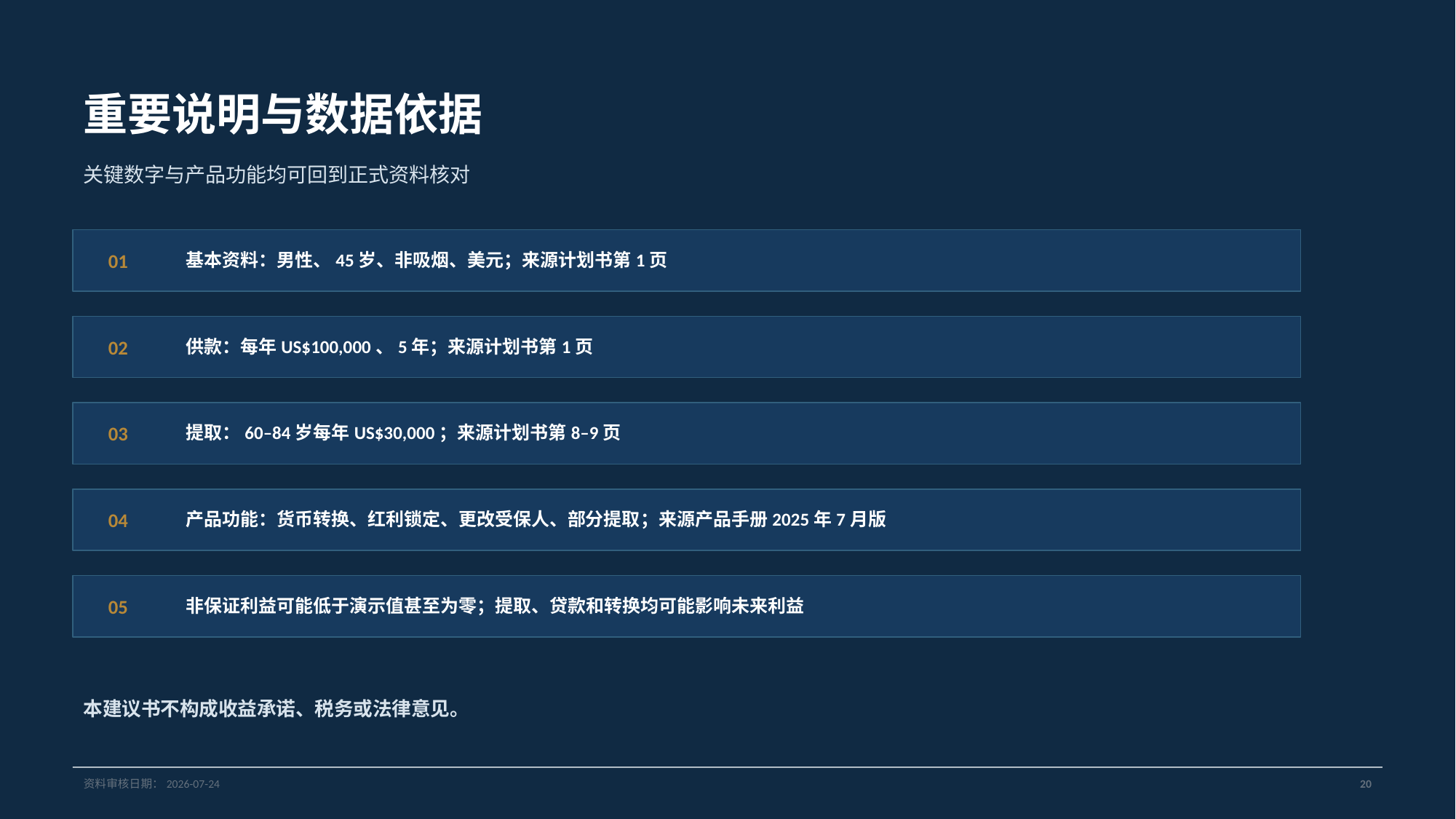

重要说明与数据依据
关键数字与产品功能均可回到正式资料核对

基本资料：男性、45岁、非吸烟、美元；来源计划书第1页
01

供款：每年US$100,000、5年；来源计划书第1页
02

提取：60–84岁每年US$30,000；来源计划书第8–9页
03

产品功能：货币转换、红利锁定、更改受保人、部分提取；来源产品手册2025年7月版
04

非保证利益可能低于演示值甚至为零；提取、贷款和转换均可能影响未来利益
05
本建议书不构成收益承诺、税务或法律意见。

资料审核日期：2026-07-24
20